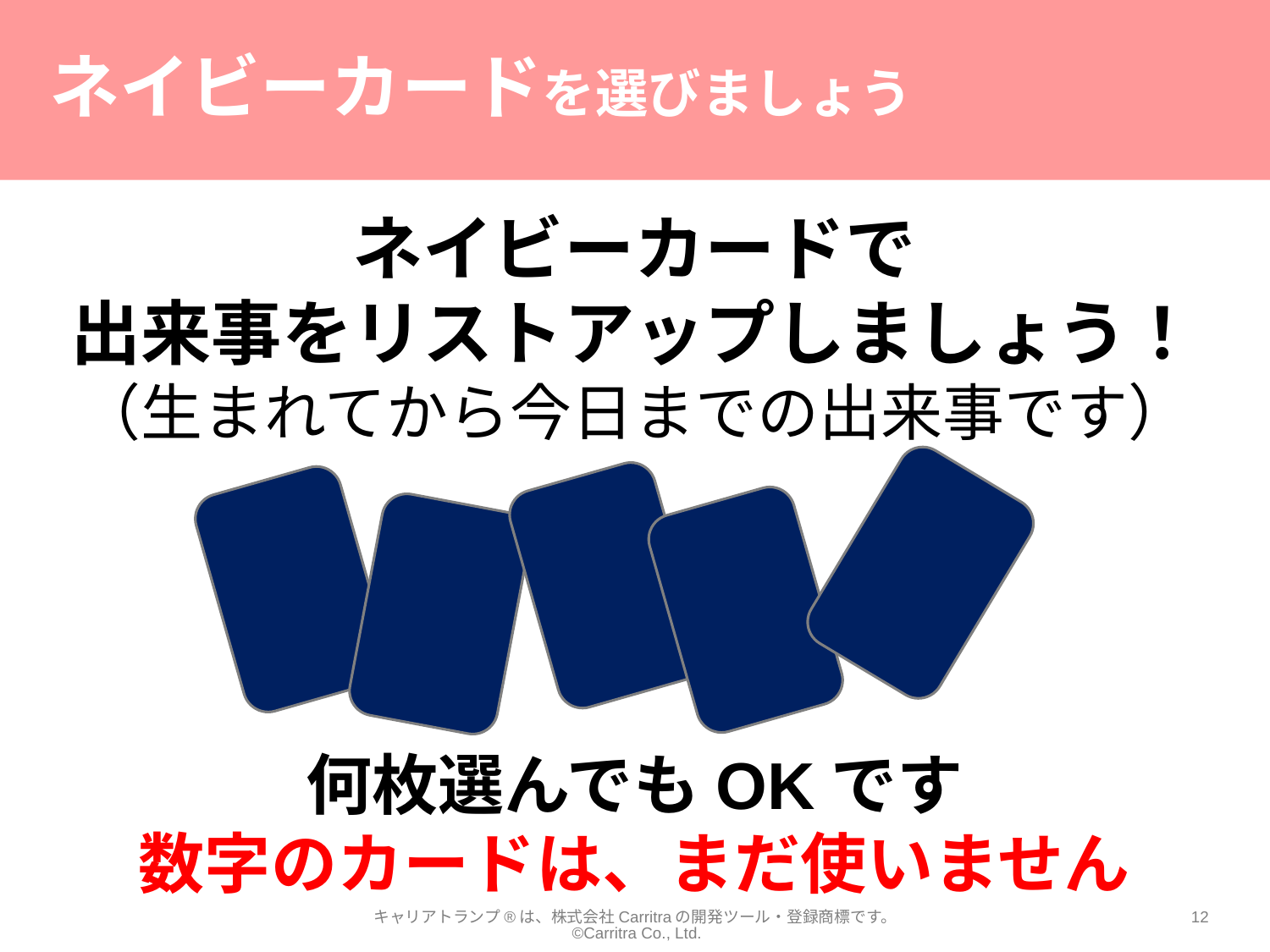

# ネイビーカードを選びましょう
ネイビーカードで
出来事をリストアップしましょう！
（生まれてから今日までの出来事です）

何枚選んでもOKです
数字のカードは、まだ使いません